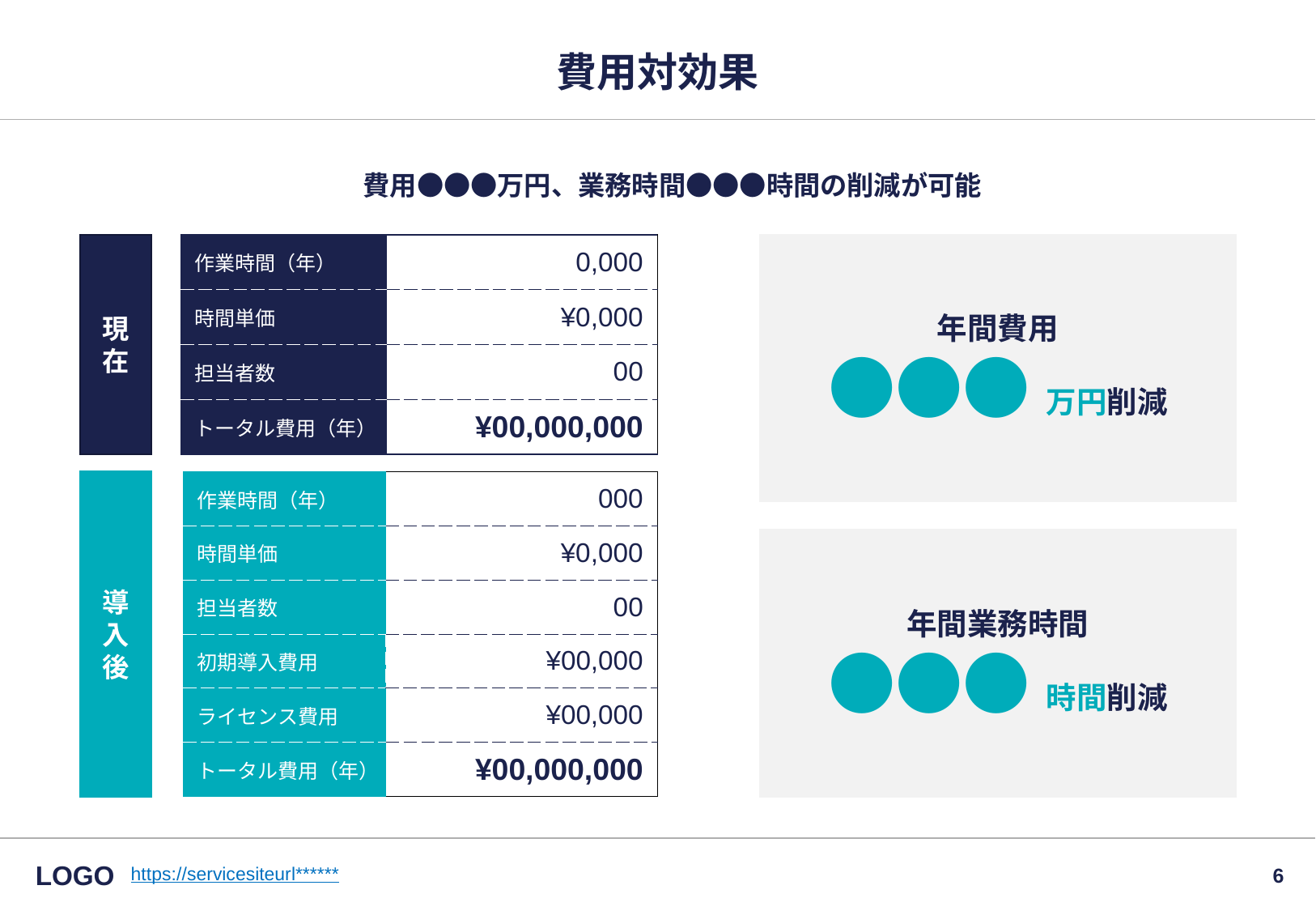

# 費用対効果
費用●●●万円、業務時間●●●時間の削減が可能
| 作業時間（年） | 0,000 |
| --- | --- |
| 時間単価 | ¥0,000 |
| 担当者数 | 00 |
| トータル費用（年） | ¥00,000,000 |
年間費用
●●●万円削減
現在
導入後
| 作業時間（年） | 000 |
| --- | --- |
| 時間単価 | ¥0,000 |
| 担当者数 | 00 |
| 初期導入費用 | ¥00,000 |
| ライセンス費用 | ¥00,000 |
| トータル費用（年） | ¥00,000,000 |
年間業務時間
●●●時間削減
LOGO
6
https://servicesiteurl******